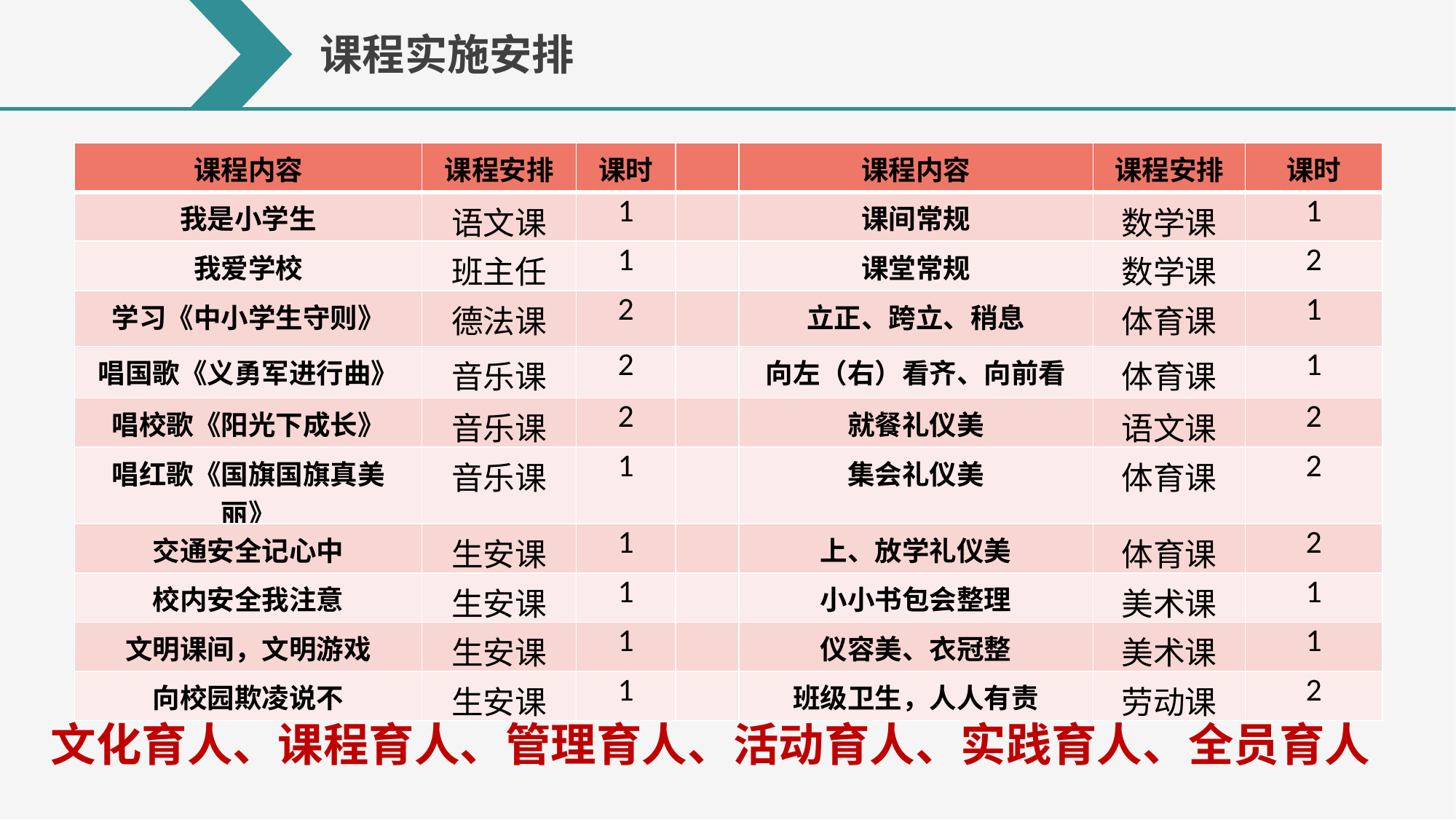

课程实施安排
| 课程内容 | 课程安排 | 课时 |  | 课程内容 | 课程安排 | 课时 |
| --- | --- | --- | --- | --- | --- | --- |
| 我是小学生 | 语文课 | 1 |  | 课间常规 | 数学课 | 1 |
| 我爱学校 | 班主任 | 1 |  | 课堂常规 | 数学课 | 2 |
| 学习《中小学生守则》 | 德法课 | 2 |  | 立正、跨立、稍息 | 体育课 | 1 |
| 唱国歌《义勇军进行曲》 | 音乐课 | 2 |  | 向左（右）看齐、向前看 | 体育课 | 1 |
| 唱校歌《阳光下成长》 | 音乐课 | 2 |  | 就餐礼仪美 | 语文课 | 2 |
| 唱红歌《国旗国旗真美丽》 | 音乐课 | 1 |  | 集会礼仪美 | 体育课 | 2 |
| 交通安全记心中 | 生安课 | 1 |  | 上、放学礼仪美 | 体育课 | 2 |
| 校内安全我注意 | 生安课 | 1 |  | 小小书包会整理 | 美术课 | 1 |
| 文明课间，文明游戏 | 生安课 | 1 |  | 仪容美、衣冠整 | 美术课 | 1 |
| 向校园欺凌说不 | 生安课 | 1 |  | 班级卫生，人人有责 | 劳动课 | 2 |

文化育人、课程育人、管理育人、活动育人、实践育人、全员育人